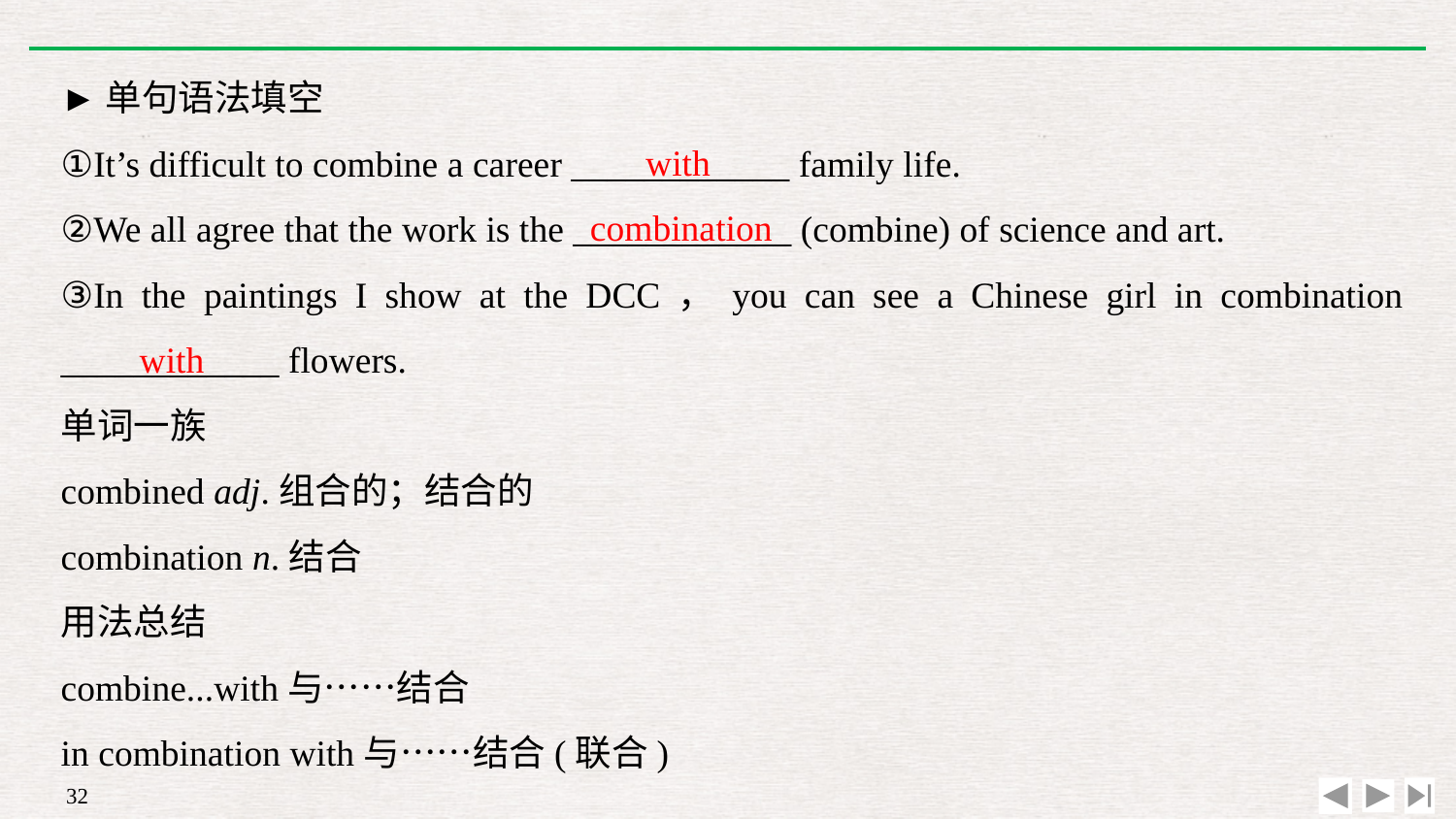

►单句语法填空
①It’s difficult to combine a career ____________ family life.
②We all agree that the work is the ____________ (combine) of science and art.
③In the paintings I show at the DCC，you can see a Chinese girl in combination ____________ flowers.
单词一族
combined adj.组合的；结合的
combination n.结合
用法总结
combine...with与……结合
in combination with与……结合(联合)
with
combination
with